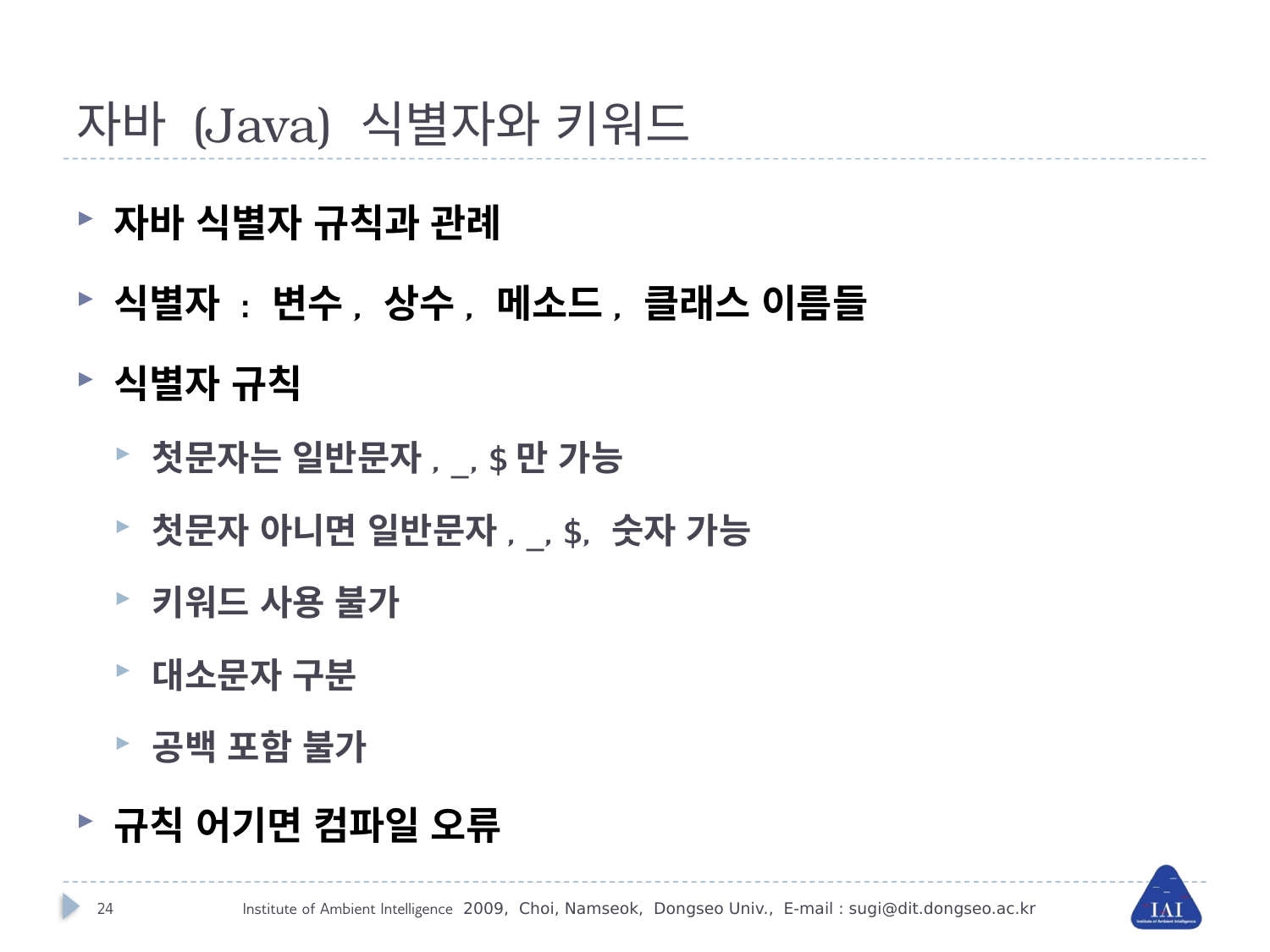

# 자바 (Java) 식별자와 키워드
자바 식별자 규칙과 관례
식별자 : 변수, 상수, 메소드, 클래스 이름들
식별자 규칙
첫문자는 일반문자, _, $만 가능
첫문자 아니면 일반문자, _, $, 숫자 가능
키워드 사용 불가
대소문자 구분
공백 포함 불가
규칙 어기면 컴파일 오류